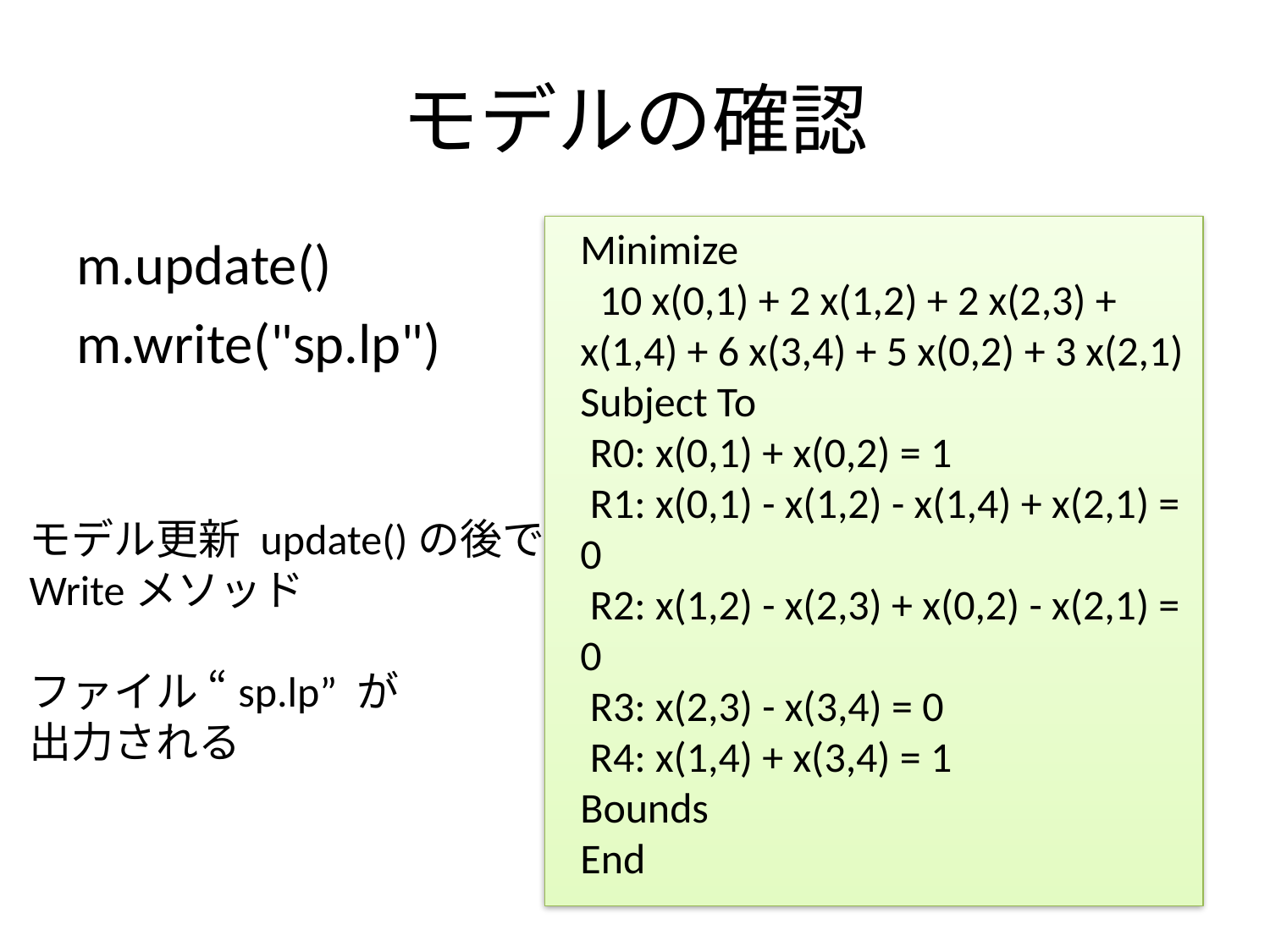

# モデルの確認

Minimize
  10 x(0,1) + 2 x(1,2) + 2 x(2,3) + x(1,4) + 6 x(3,4) + 5 x(0,2) + 3 x(2,1)
Subject To
 R0: x(0,1) + x(0,2) = 1
 R1: x(0,1) - x(1,2) - x(1,4) + x(2,1) = 0
 R2: x(1,2) - x(2,3) + x(0,2) - x(2,1) = 0
 R3: x(2,3) - x(3,4) = 0
 R4: x(1,4) + x(3,4) = 1
Bounds
End
m.update()
m.write("sp.lp")
モデル更新 update()の後で
Writeメソッド

ファイル “sp.lp” が
出力される